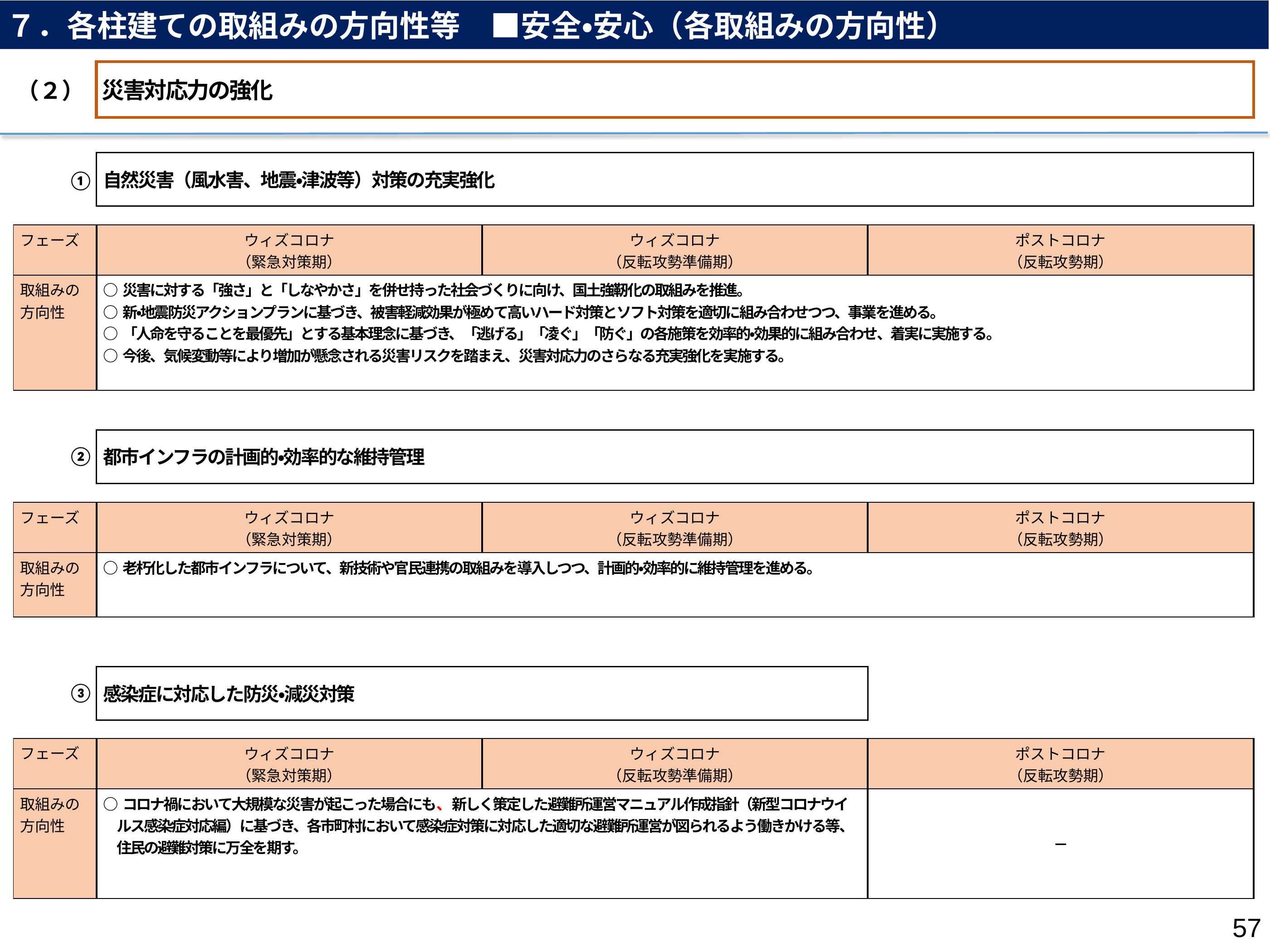

７．各柱建ての取組みの方向性等　■安全・安心（各取組みの方向性）
災害対応力の強化
（２）
自然災害（風水害、地震・津波等）対策の充実強化
①
| フェーズ | ウィズコロナ （緊急対策期） | ウィズコロナ （反転攻勢準備期） | ポストコロナ （反転攻勢期） |
| --- | --- | --- | --- |
| 取組みの 方向性 | ○災害に対する「強さ」と「しなやかさ」を併せ持った社会づくりに向け、国土強靭化の取組みを推進。 ○新・地震防災アクションプランに基づき、被害軽減効果が極めて高いハード対策とソフト対策を適切に組み合わせつつ、事業を進める。 ○「人命を守ることを最優先」とする基本理念に基づき、「逃げる」「凌ぐ」「防ぐ」の各施策を効率的・効果的に組み合わせ、着実に実施する。 ○今後、気候変動等により増加が懸念される災害リスクを踏まえ、災害対応力のさらなる充実強化を実施する。 |  |  |
都市インフラの計画的・効率的な維持管理
②
| フェーズ | ウィズコロナ （緊急対策期） | ウィズコロナ （反転攻勢準備期） | ポストコロナ （反転攻勢期） |
| --- | --- | --- | --- |
| 取組みの 方向性 | ○老朽化した都市インフラについて、新技術や官民連携の取組みを導入しつつ、計画的・効率的に維持管理を進める。 |  |  |
感染症に対応した防災・減災対策
③
| フェーズ | ウィズコロナ （緊急対策期） | ウィズコロナ （反転攻勢準備期） | ポストコロナ （反転攻勢期） |
| --- | --- | --- | --- |
| 取組みの 方向性 | ○コロナ禍において大規模な災害が起こった場合にも、新しく策定した避難所運営マニュアル作成指針（新型コロナウイルス感染症対応編）に基づき、各市町村において感染症対策に対応した適切な避難所運営が図られるよう働きかける等、住民の避難対策に万全を期す。 |  | － |
57